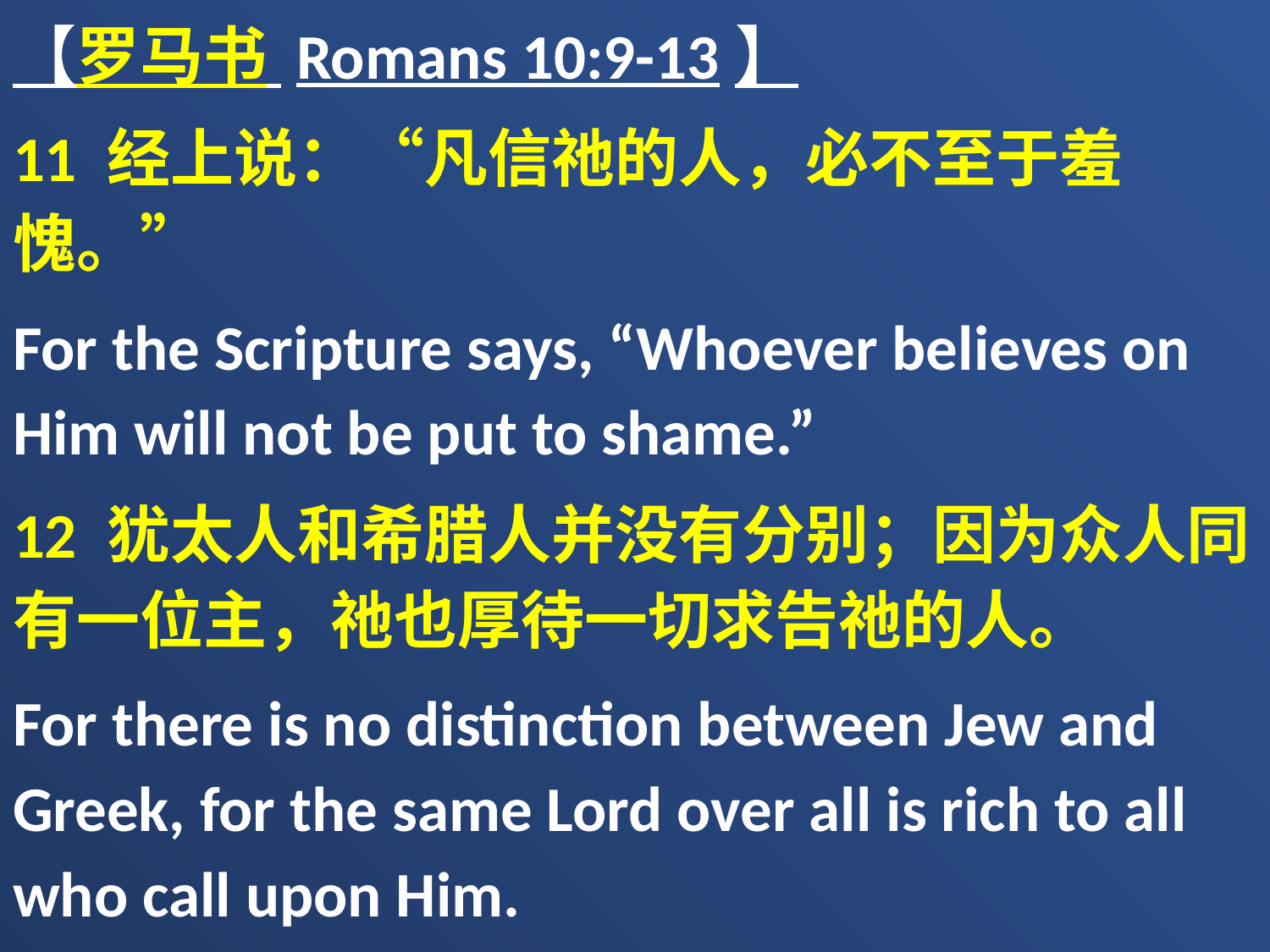

【罗马书 Romans 10:9-13】
11 经上说：“凡信祂的人，必不至于羞愧。”
For the Scripture says, “Whoever believes on Him will not be put to shame.”
12 犹太人和希腊人并没有分别；因为众人同有一位主，祂也厚待一切求告祂的人。
For there is no distinction between Jew and Greek, for the same Lord over all is rich to all who call upon Him.